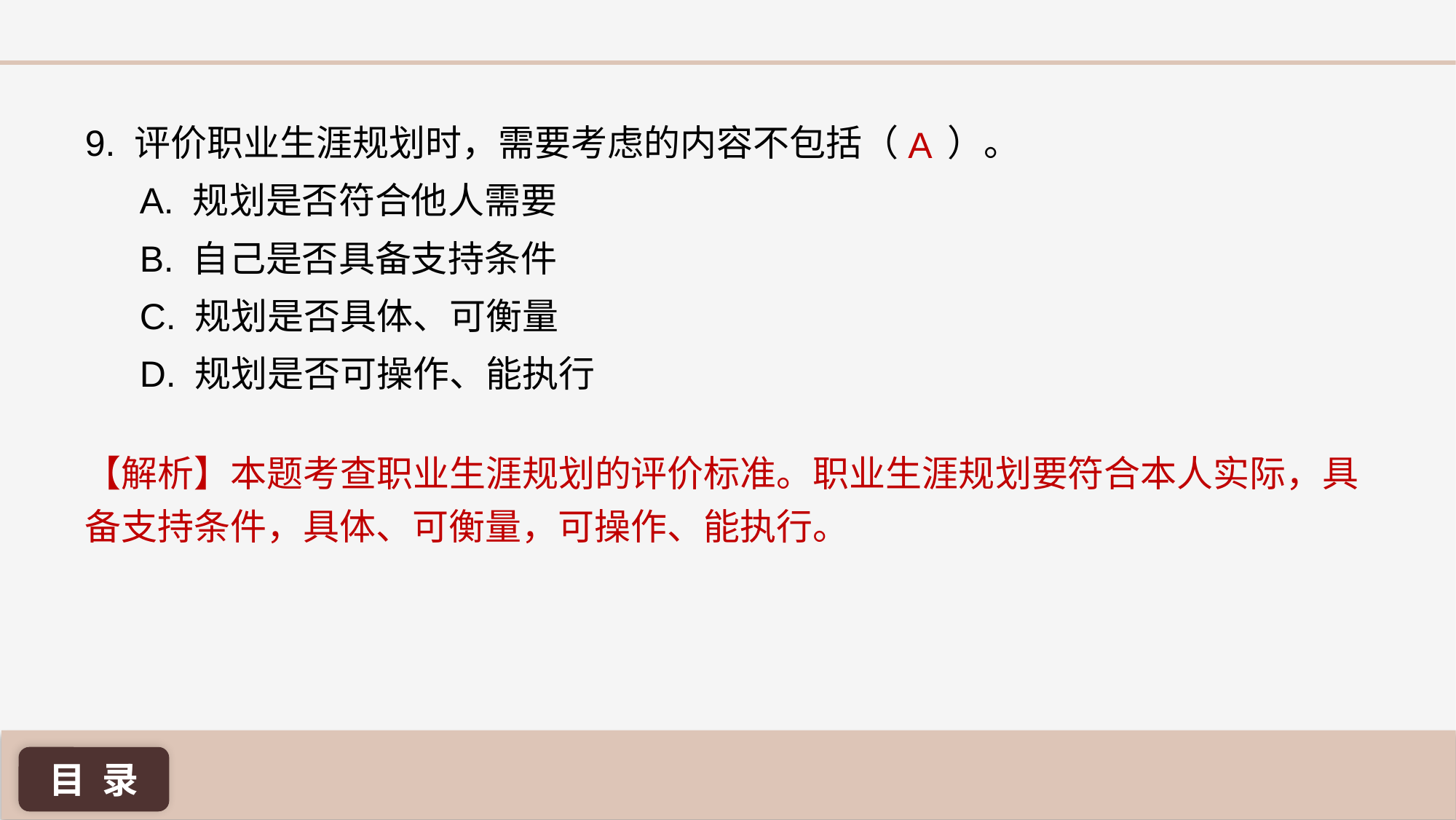

A
9. 评价职业生涯规划时，需要考虑的内容不包括（      ）。
A. 规划是否符合他人需要
B. 自己是否具备支持条件
C. 规划是否具体、可衡量
D. 规划是否可操作、能执行
【解析】本题考查职业生涯规划的评价标准。职业生涯规划要符合本人实际，具备支持条件，具体、可衡量，可操作、能执行。